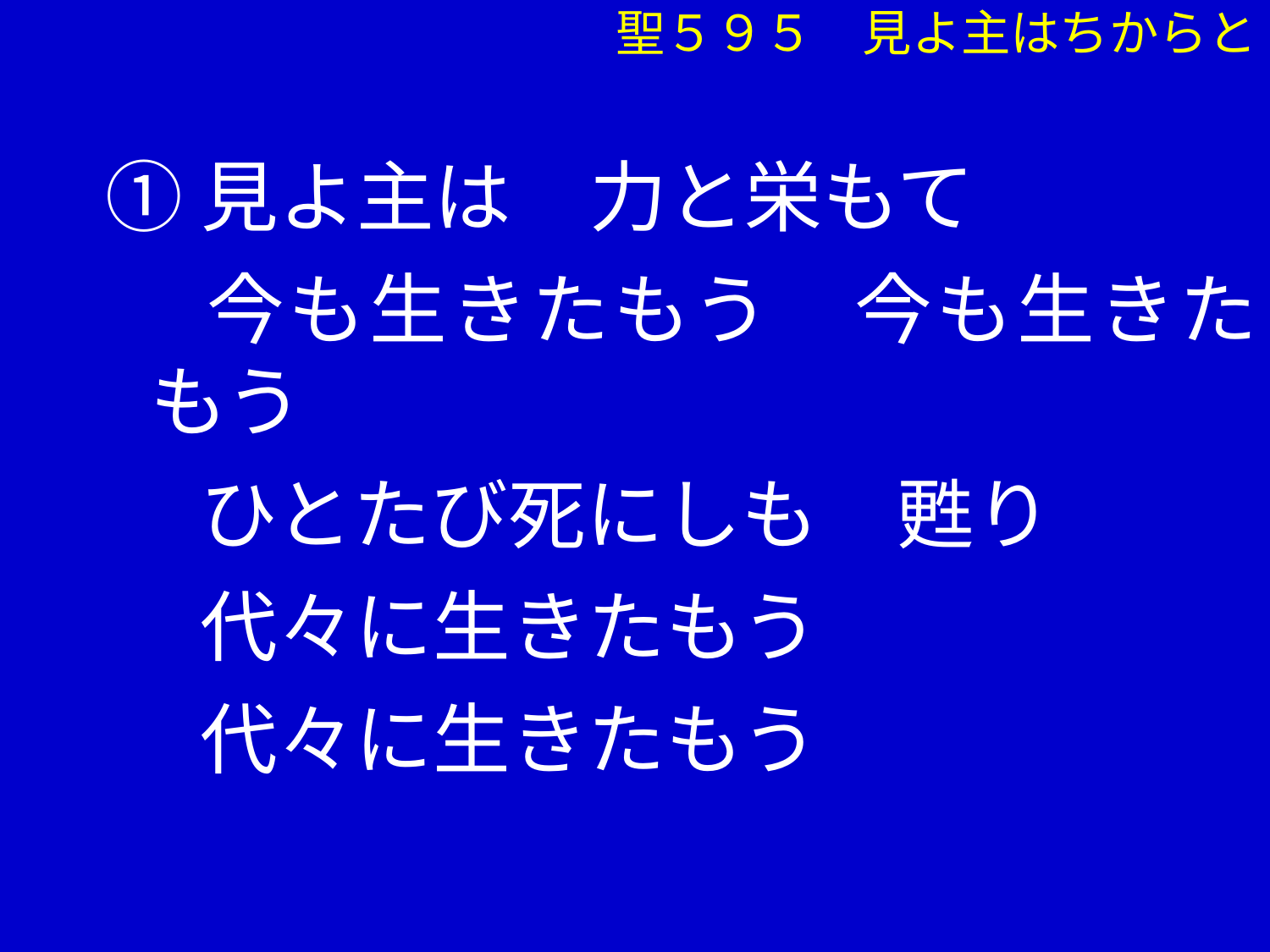

聖５９５　見よ主はちからと
①見よ主は　力と栄もて
　 今も生きたもう　今も生きたもう
　 ひとたび死にしも　甦り
　 代々に生きたもう
　 代々に生きたもう